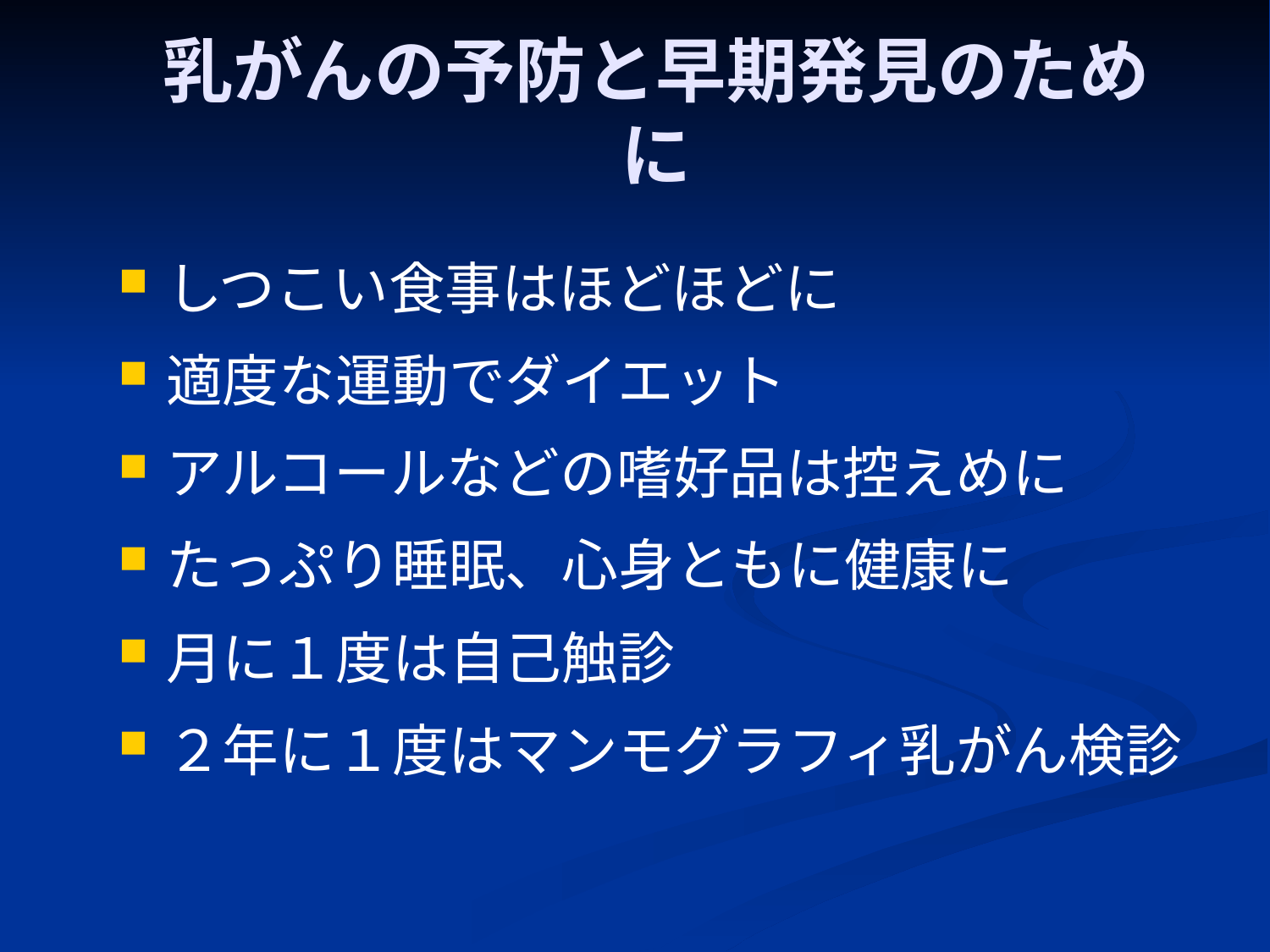

# 乳がんの予防と早期発見のために
しつこい食事はほどほどに
適度な運動でダイエット
アルコールなどの嗜好品は控えめに
たっぷり睡眠、心身ともに健康に
月に１度は自己触診
２年に１度はマンモグラフィ乳がん検診